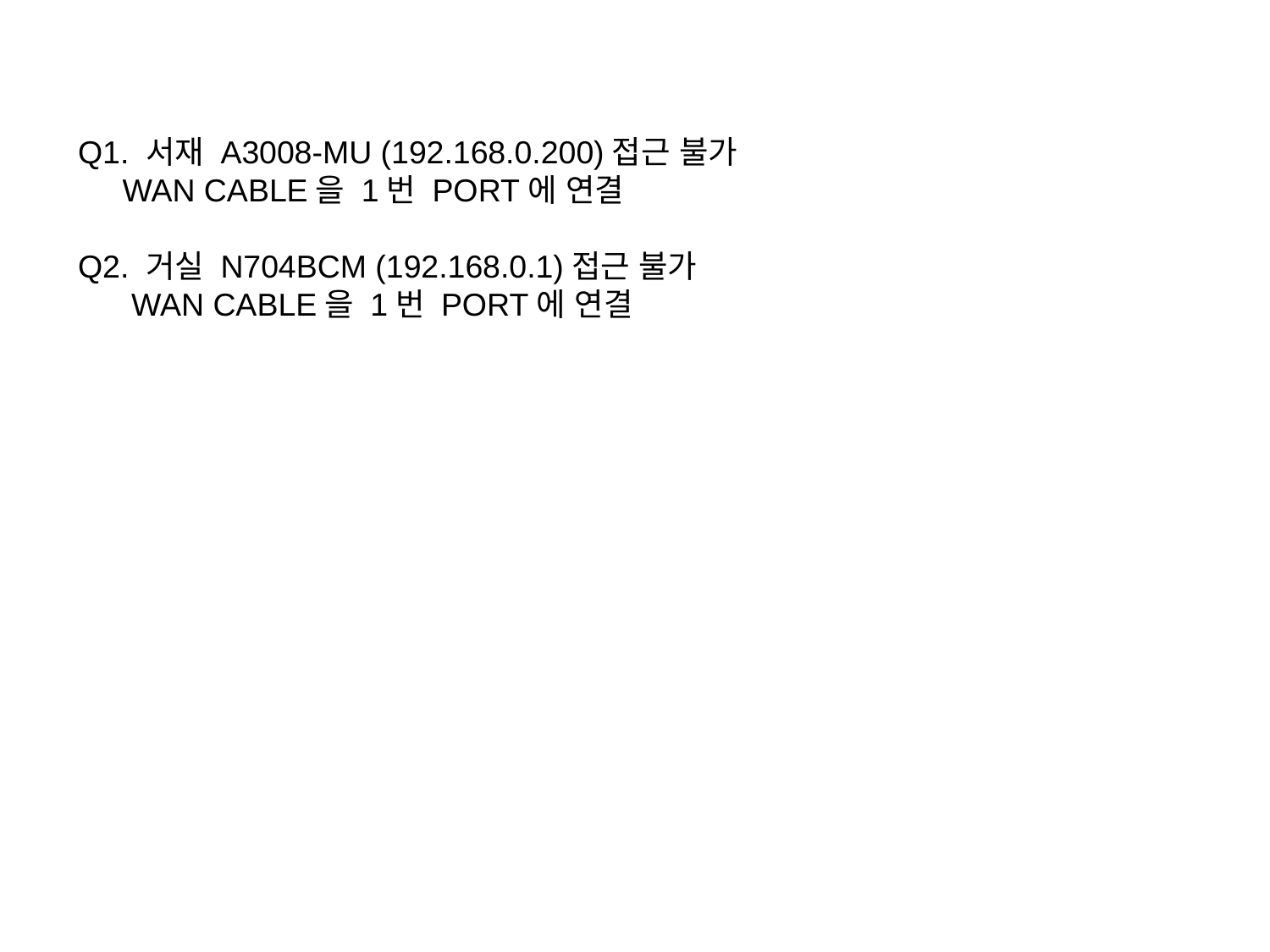

Q1. 서재 A3008-MU (192.168.0.200)접근 불가
     WAN CABLE을 1번 PORT에 연결

Q2. 거실 N704BCM (192.168.0.1)접근 불가
      WAN CABLE을 1번 PORT에 연결